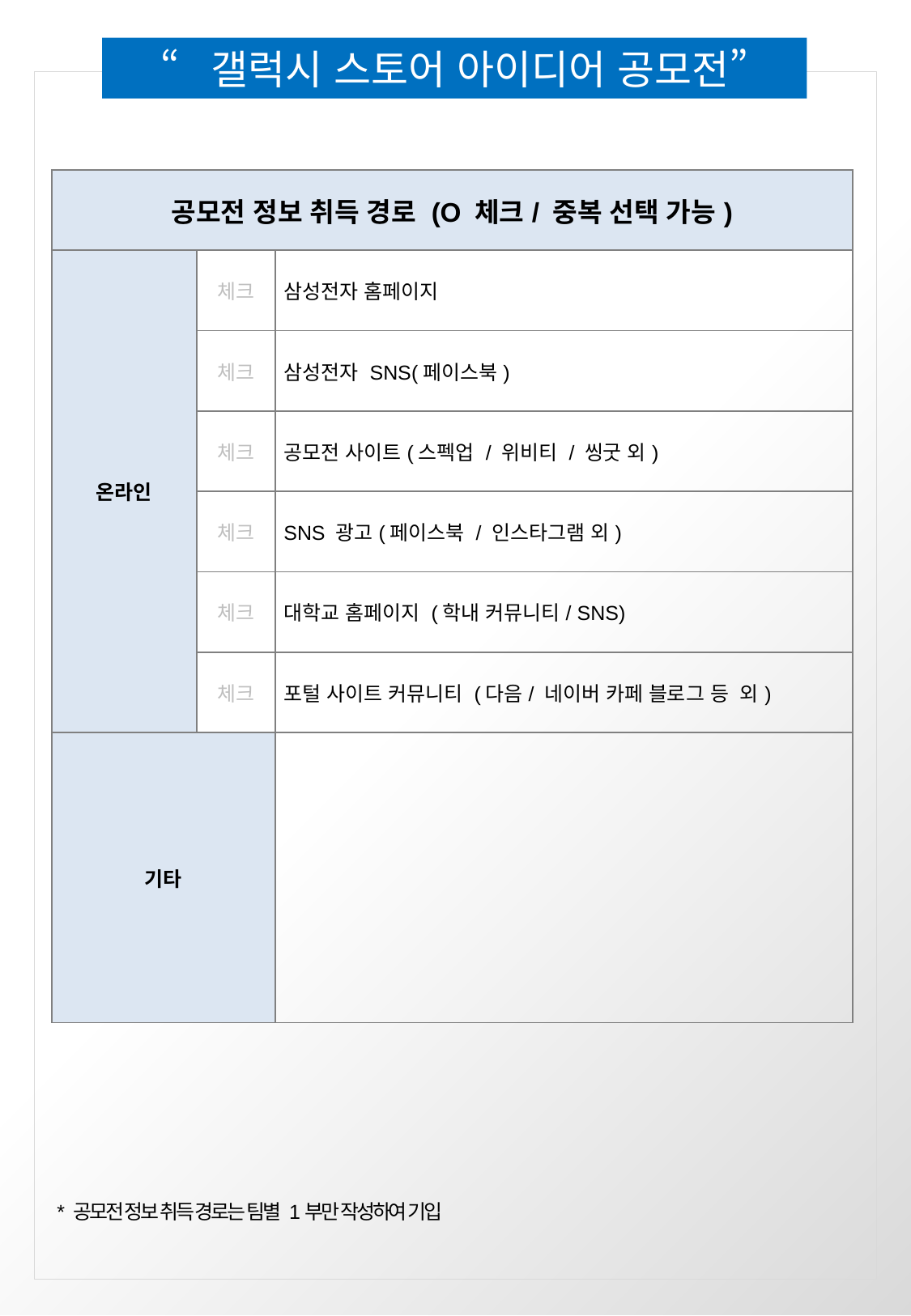

| 공모전 정보 취득 경로 (O 체크/ 중복 선택 가능) |  |  |
| --- | --- | --- |
| 온라인 | 체크 | 삼성전자 홈페이지 |
|  | 체크 | 삼성전자 SNS(페이스북) |
|  | 체크 | 공모전 사이트(스펙업 / 위비티 / 씽굿 외) |
|  | 체크 | SNS 광고(페이스북 / 인스타그램 외) |
|  | 체크 | 대학교 홈페이지 (학내 커뮤니티/ SNS) |
|  | 체크 | 포털 사이트 커뮤니티 (다음/ 네이버 카페 블로그 등 외) |
| 기타 |  |  |
* 공모전 정보 취득 경로는 팀별 1부만 작성하여 기입